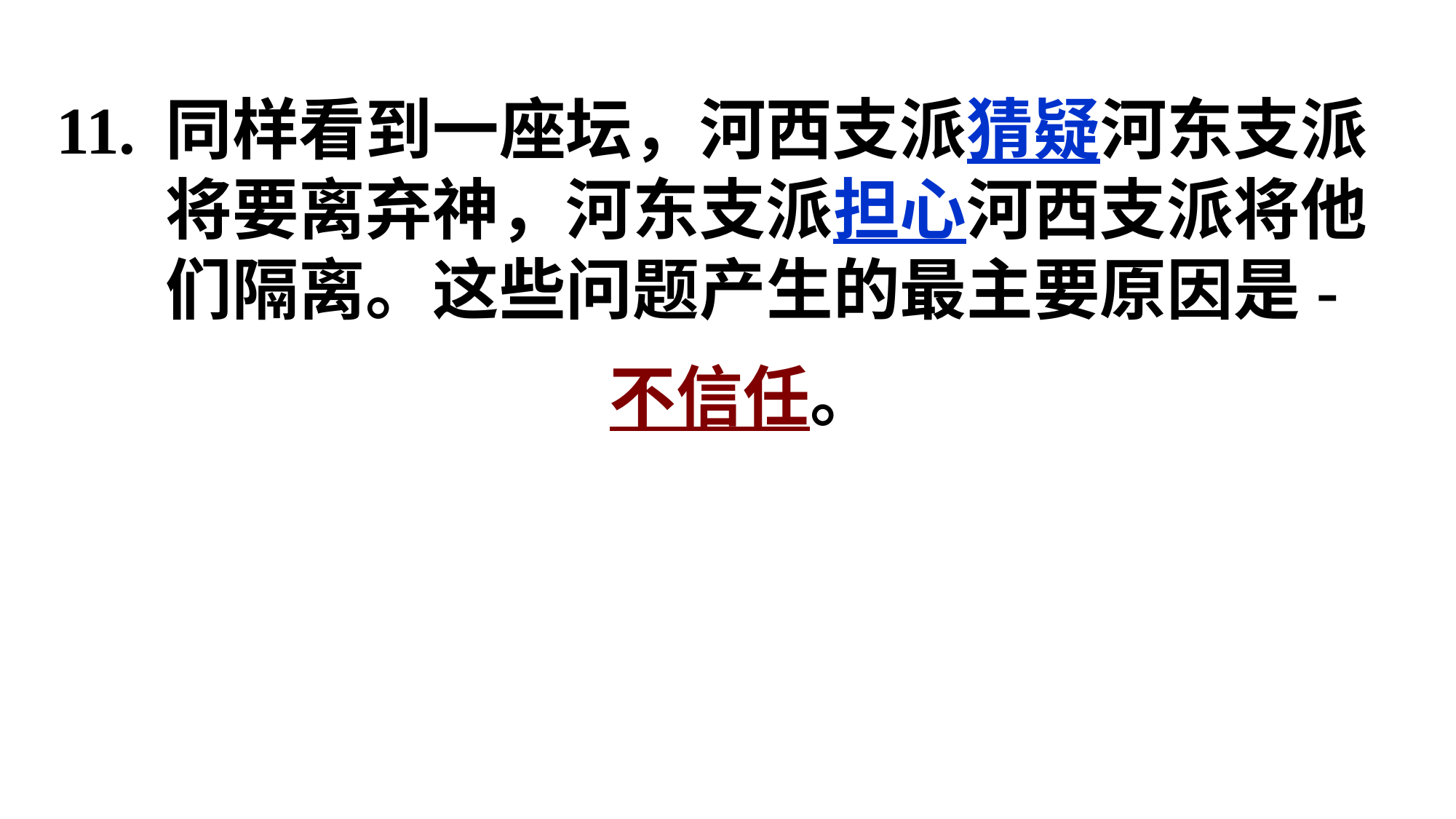

11.	同样看到一座坛，河西支派猜疑河东支派将要离弃神，河东支派担心河西支派将他们隔离。这些问题产生的最主要原因是-
 不信任。